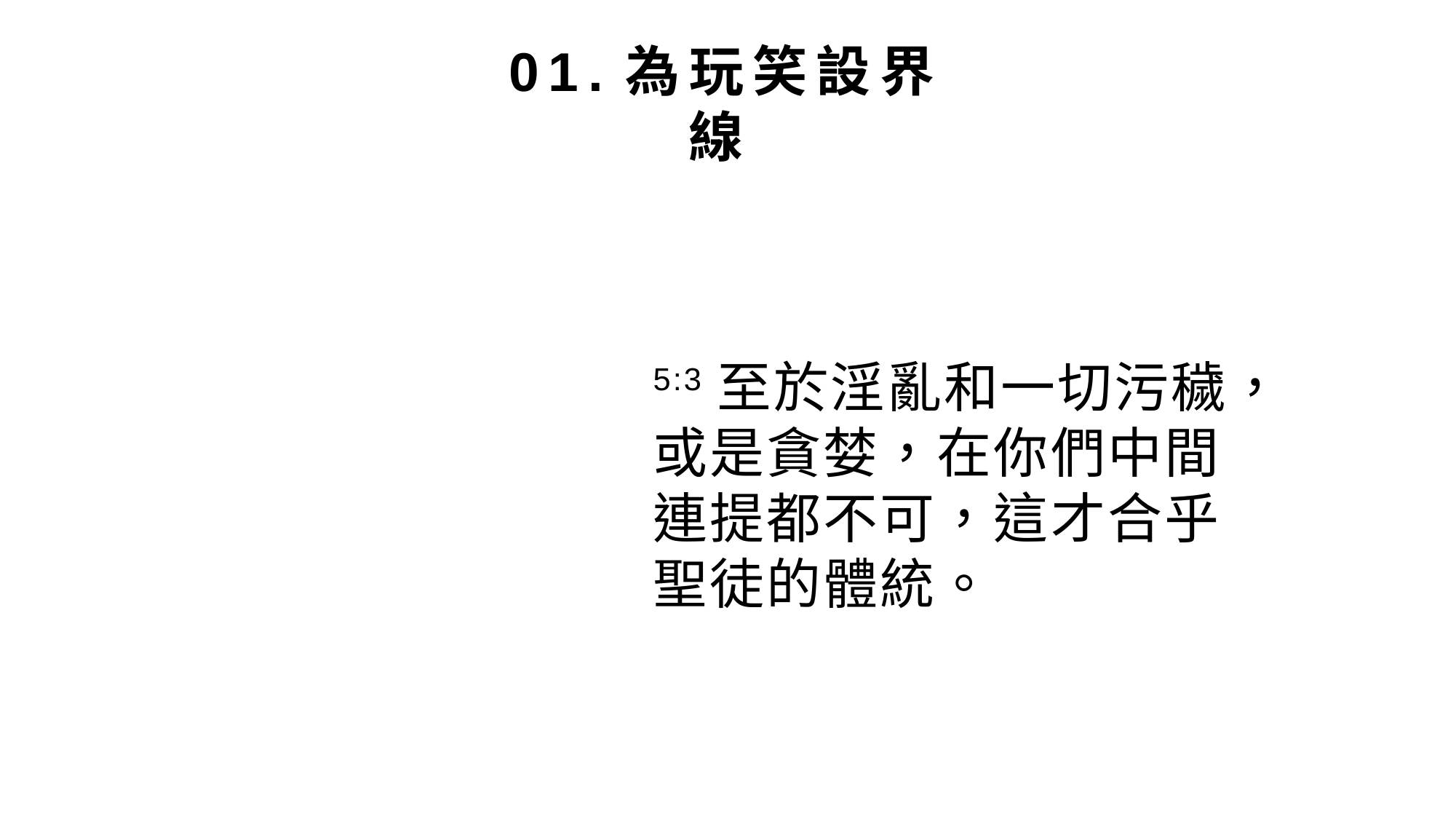

01.為玩笑設界線

5:3至於淫亂和一切污穢，或是貪婪，在你們中間連提都不可，這才合乎聖徒的體統。